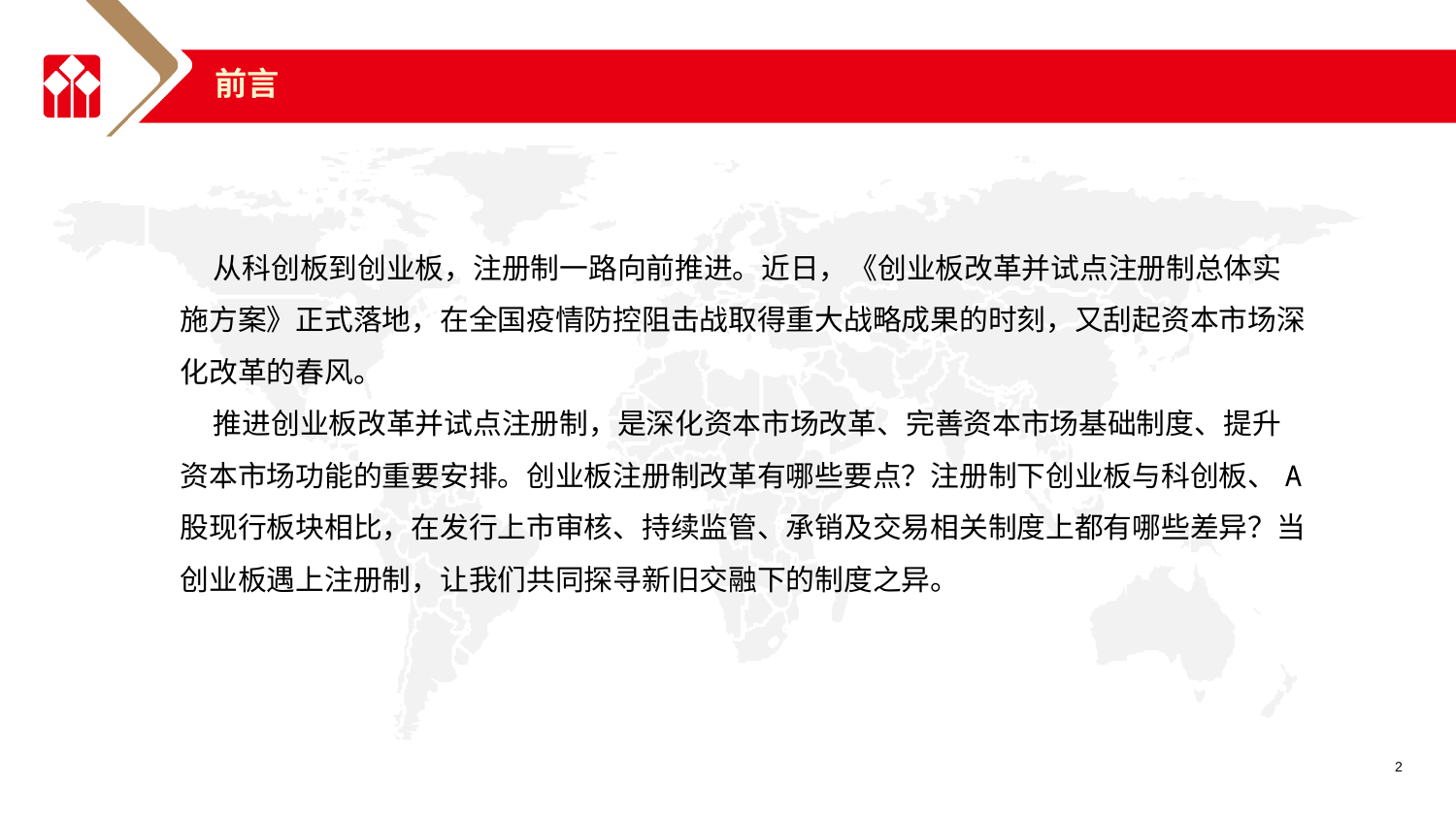

前言

    从科创板到创业板，注册制一路向前推进。近日，《创业板改革并试点注册制总体实施方案》正式落地，在全国疫情防控阻击战取得重大战略成果的时刻，又刮起资本市场深化改革的春风。
    推进创业板改革并试点注册制，是深化资本市场改革、完善资本市场基础制度、提升资本市场功能的重要安排。创业板注册制改革有哪些要点？注册制下创业板与科创板、A股现行板块相比，在发行上市审核、持续监管、承销及交易相关制度上都有哪些差异？当创业板遇上注册制，让我们共同探寻新旧交融下的制度之异。